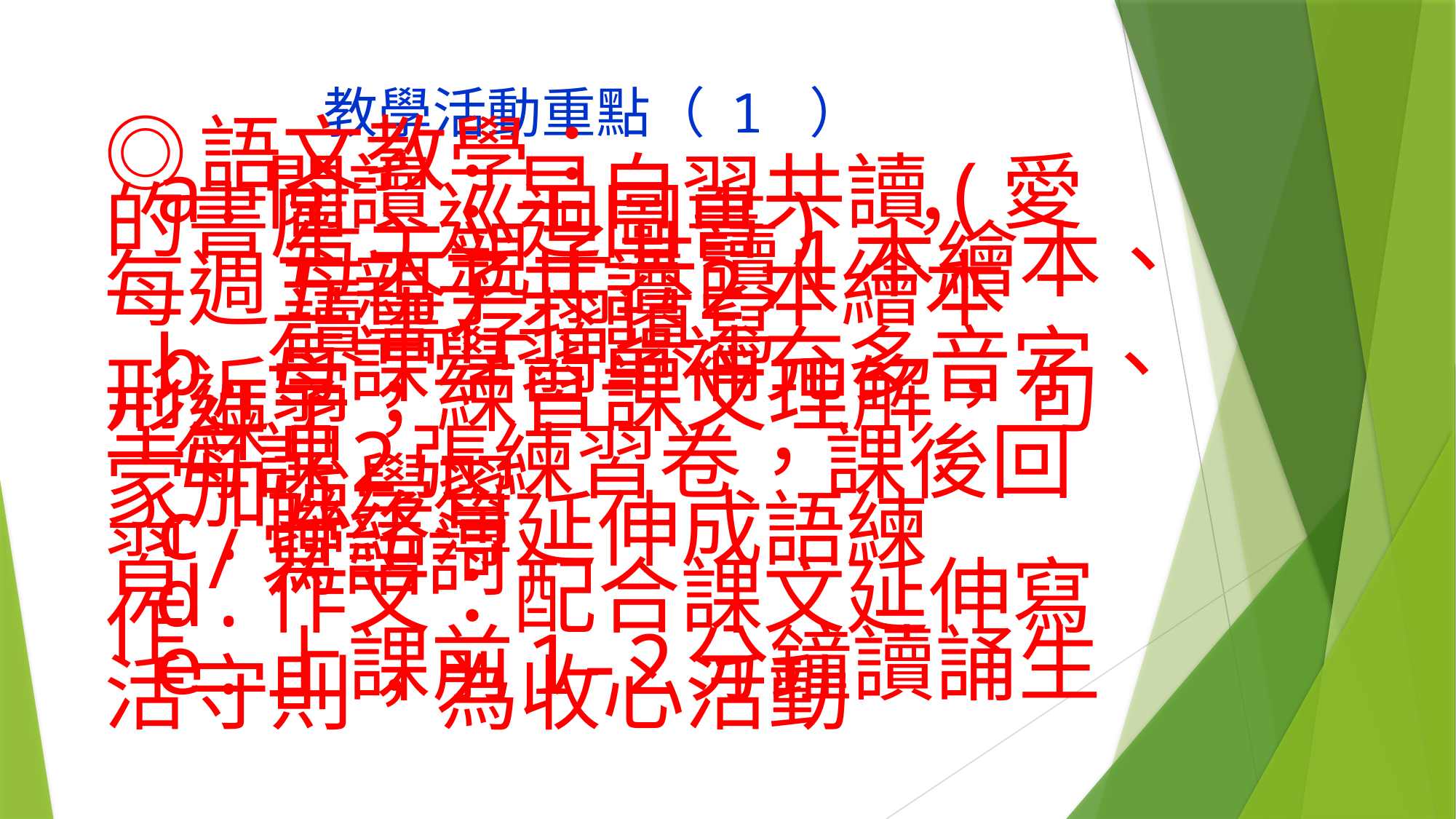

# 教學活動重點（ 1 ）
◎語文教學：
 a.閱讀：早自習共讀(愛的書庫、巡迴圖書) ，
         每天親子共讀1本繪本、每週五親子共讀2本繪本
         讀書存摺填寫
 b.每課學習單補充多音字、形近字，練習課文理解，句型練習，
   每課2張練習卷，課後回家加強學習
 c.聯絡簿延伸成語練習/寫語詞
 d.作文：配合課文延伸寫作
 e.上課前1-2分鐘讀誦生活守則，為收心活動